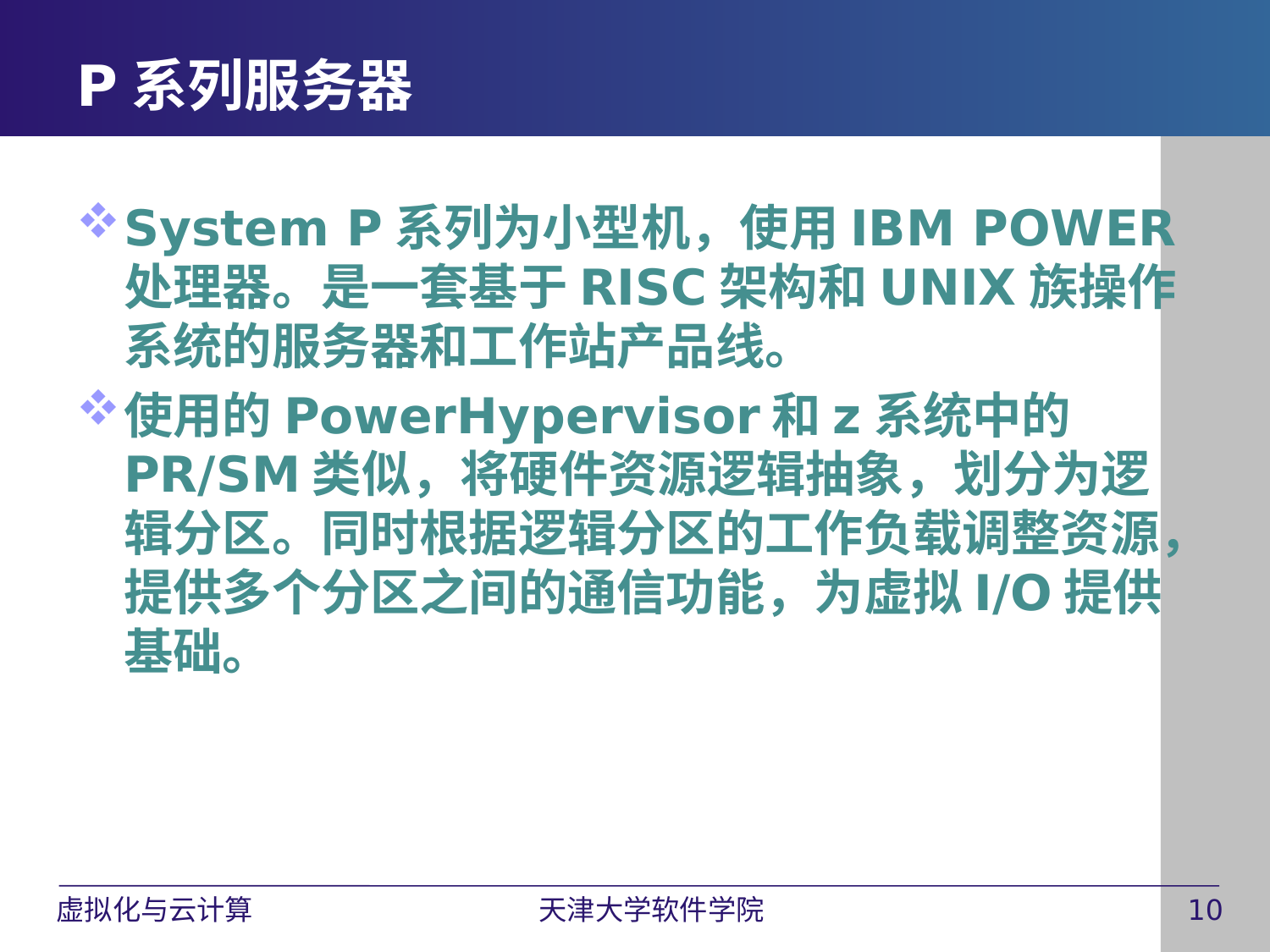

# P系列服务器
System P系列为小型机，使用IBM POWER 处理器。是一套基于RISC架构和UNIX族操作系统的服务器和工作站产品线。
使用的PowerHypervisor和z系统中的PR/SM类似，将硬件资源逻辑抽象，划分为逻辑分区。同时根据逻辑分区的工作负载调整资源，提供多个分区之间的通信功能，为虚拟I/O提供基础。